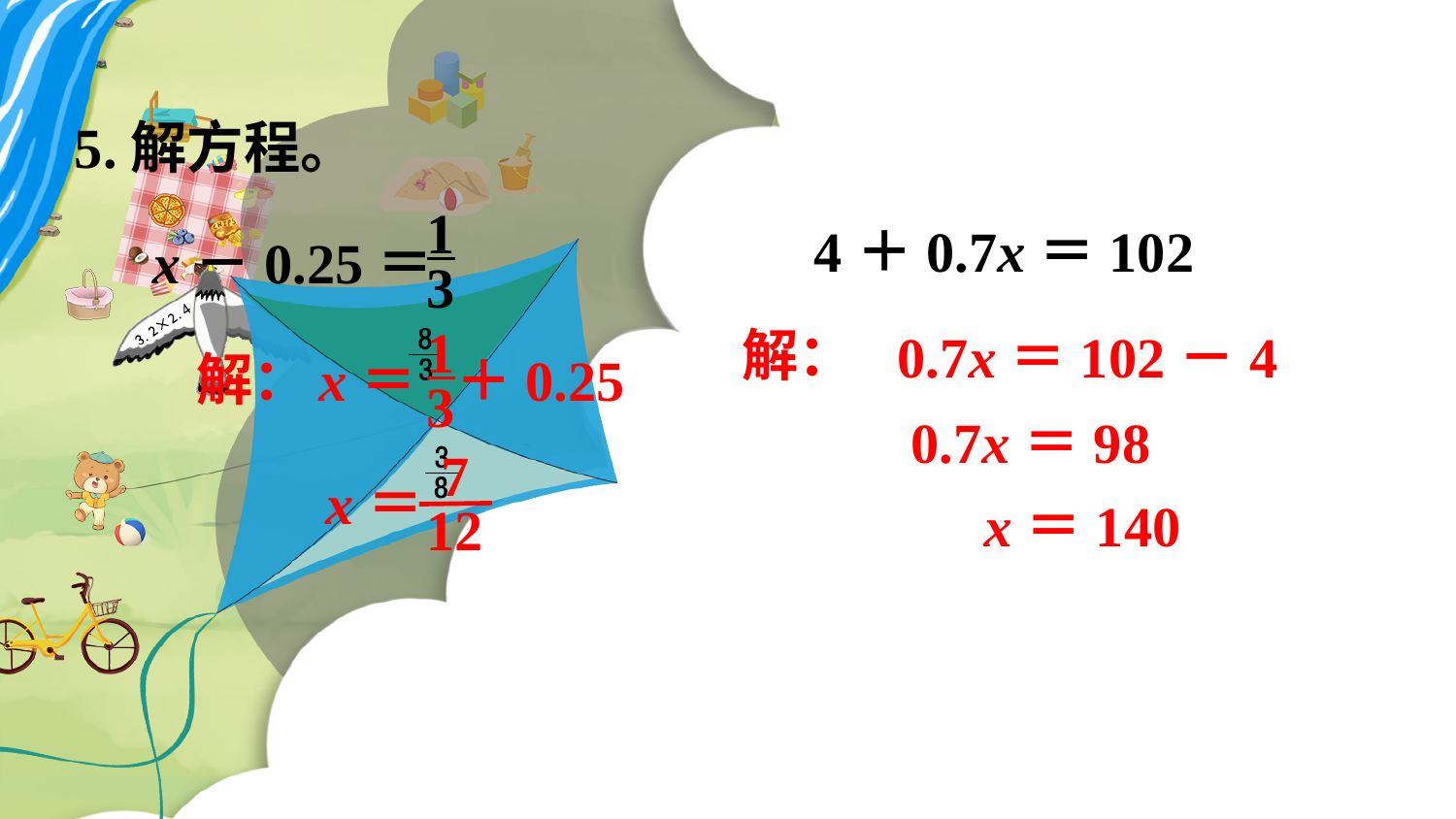

5.解方程。
4＋0.7x＝102
1
3
x－0.25＝
0.7x＝102－4
解：
1
3
x＝   ＋0.25
解：
0.7x＝98
 7
12
x＝
www.youyi100.com
x＝140